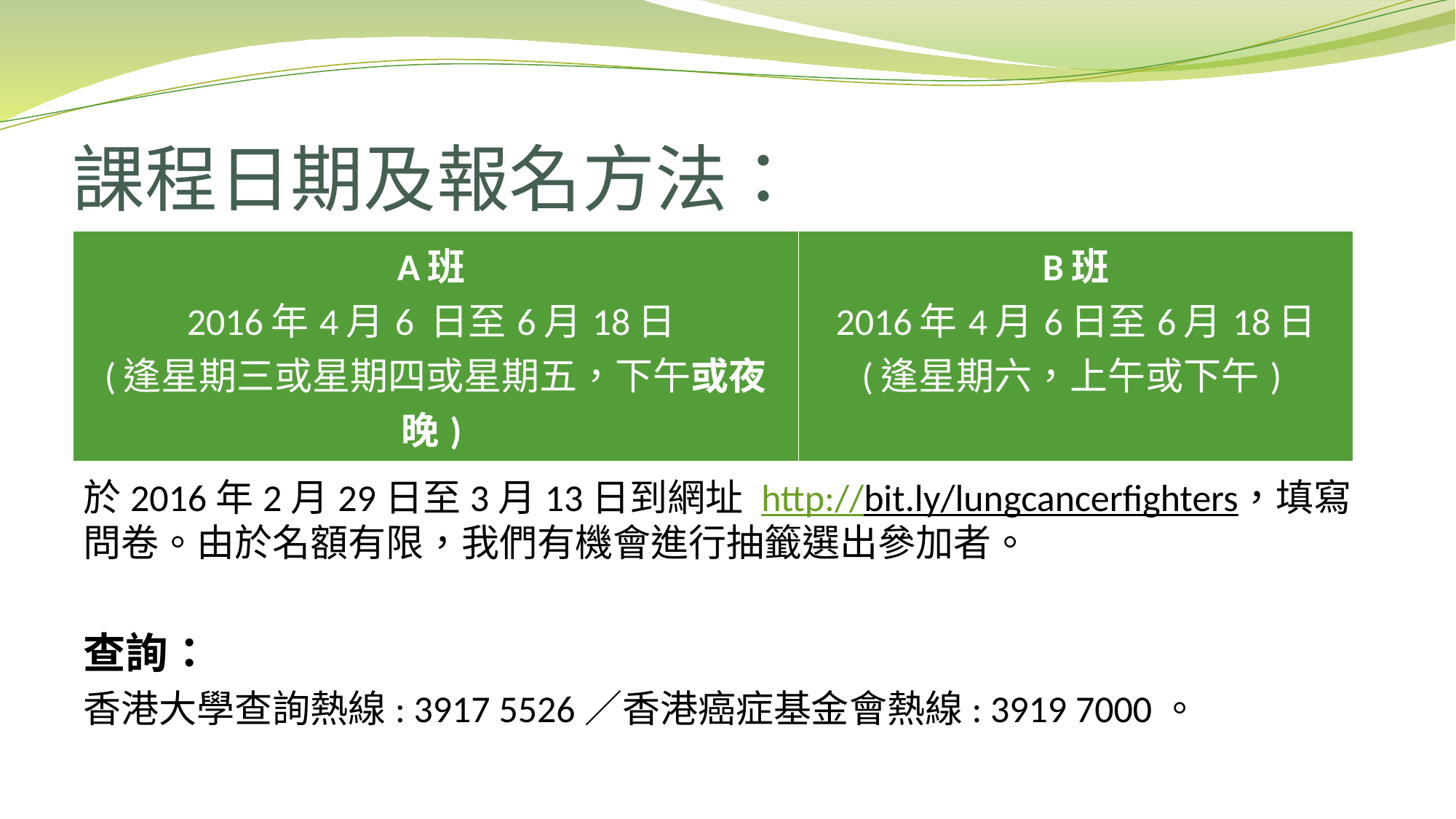

# 課程日期及報名方法：

報名方法：
於2016年2月29日至3月13日到網址 http://bit.ly/lungcancerfighters，填寫問卷。由於名額有限，我們有機會進行抽籤選出參加者。

查詢：
香港大學查詢熱線: 3917 5526／香港癌症基金會熱線: 3919 7000。

| A班 2016年4月6 日至6月18日 (逢星期三或星期四或星期五，下午或夜晚) | B班 2016年4月6日至6月18日 (逢星期六，上午或下午) |
| --- | --- |